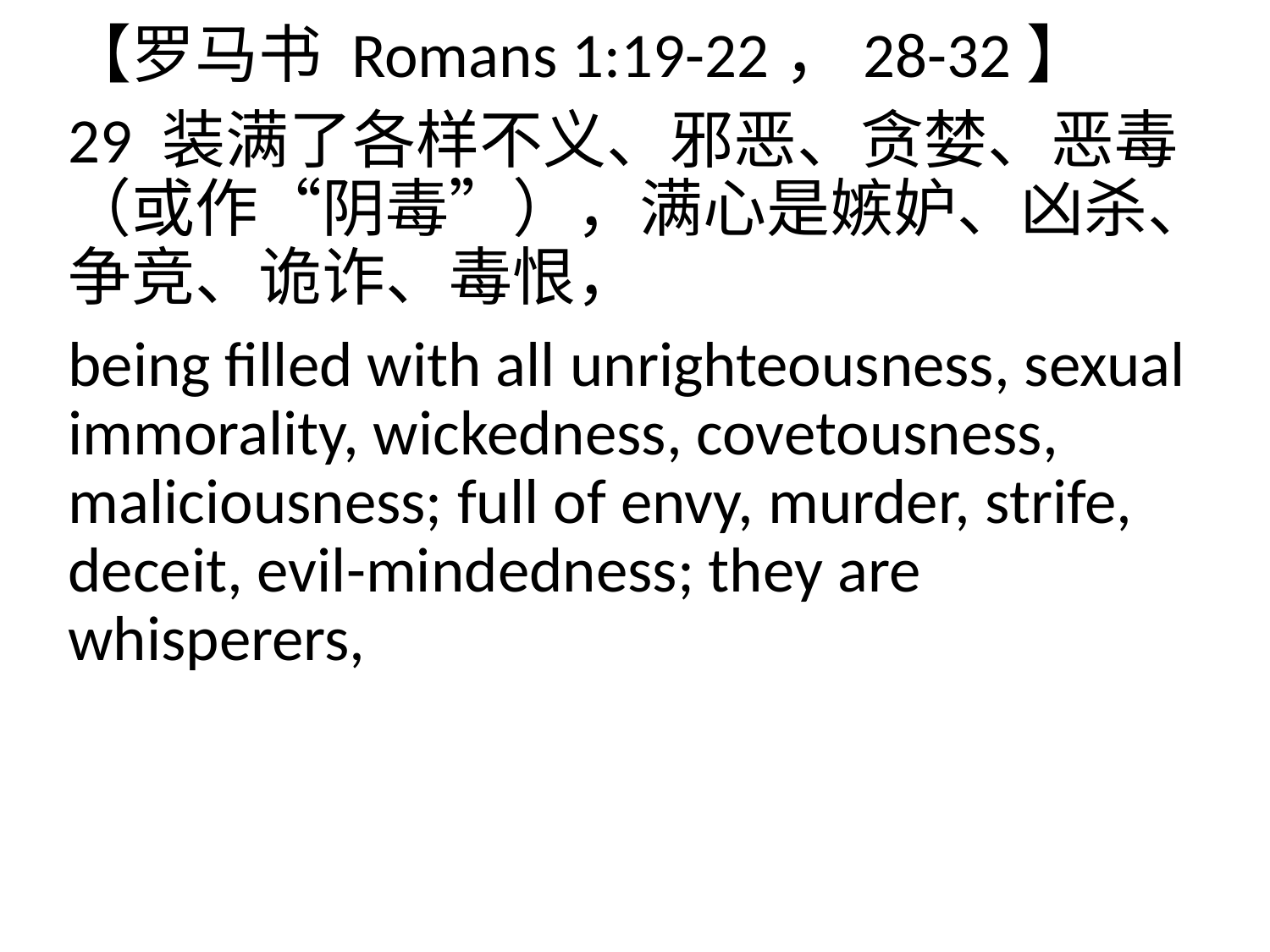

【罗马书 Romans 1:19-22，28-32】
29 装满了各样不义、邪恶、贪婪、恶毒（或作“阴毒”），满心是嫉妒、凶杀、争竞、诡诈、毒恨，
being filled with all unrighteousness, sexual immorality, wickedness, covetousness, maliciousness; full of envy, murder, strife, deceit, evil-mindedness; they are whisperers,